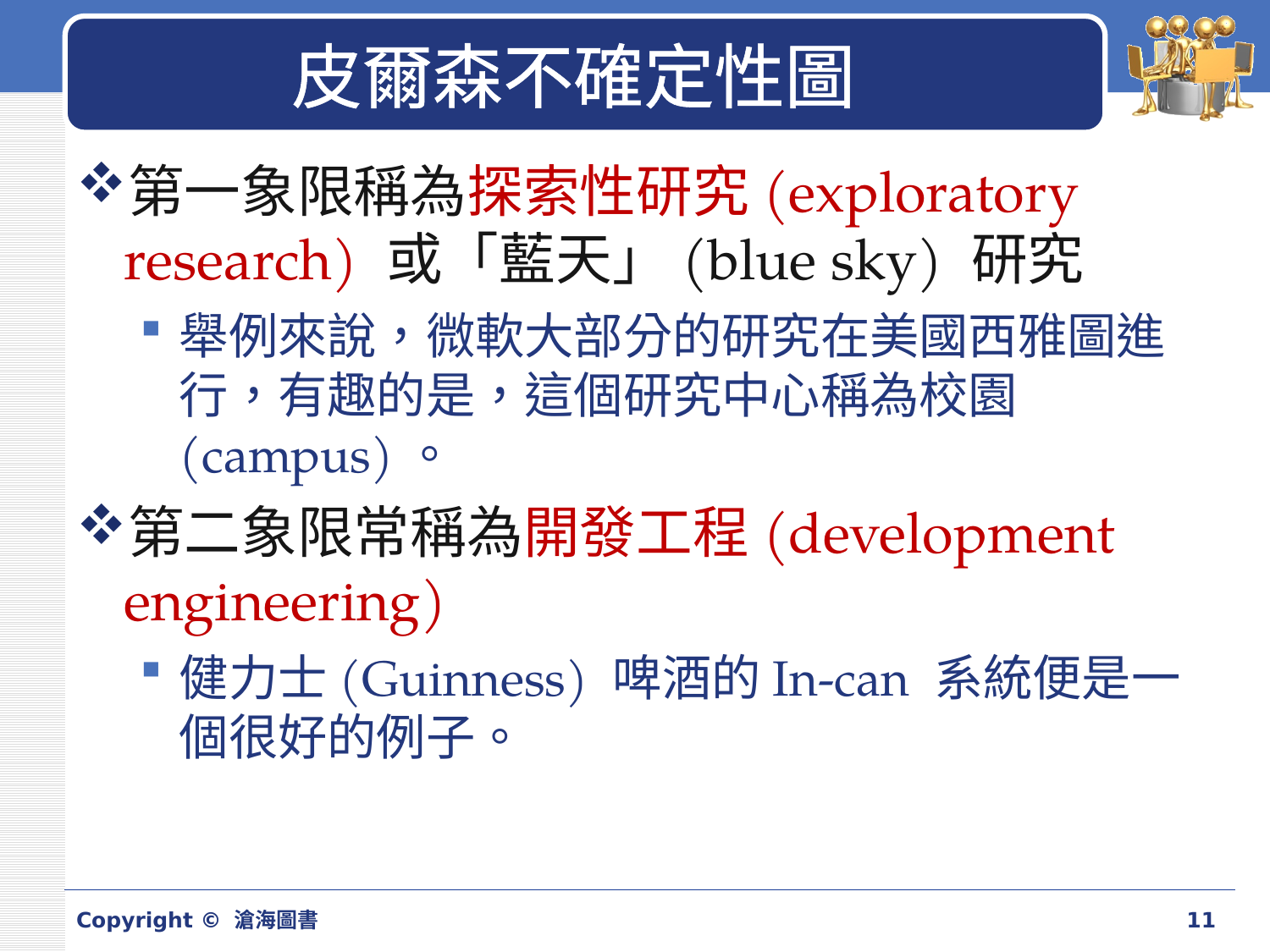

# 皮爾森不確定性圖
第一象限稱為探索性研究(exploratory research) 或「藍天」(blue sky) 研究
舉例來說，微軟大部分的研究在美國西雅圖進行，有趣的是，這個研究中心稱為校園(campus)。
第二象限常稱為開發工程(development engineering)
健力士(Guinness) 啤酒的In-can 系統便是一個很好的例子。
Copyright © 滄海圖書
11